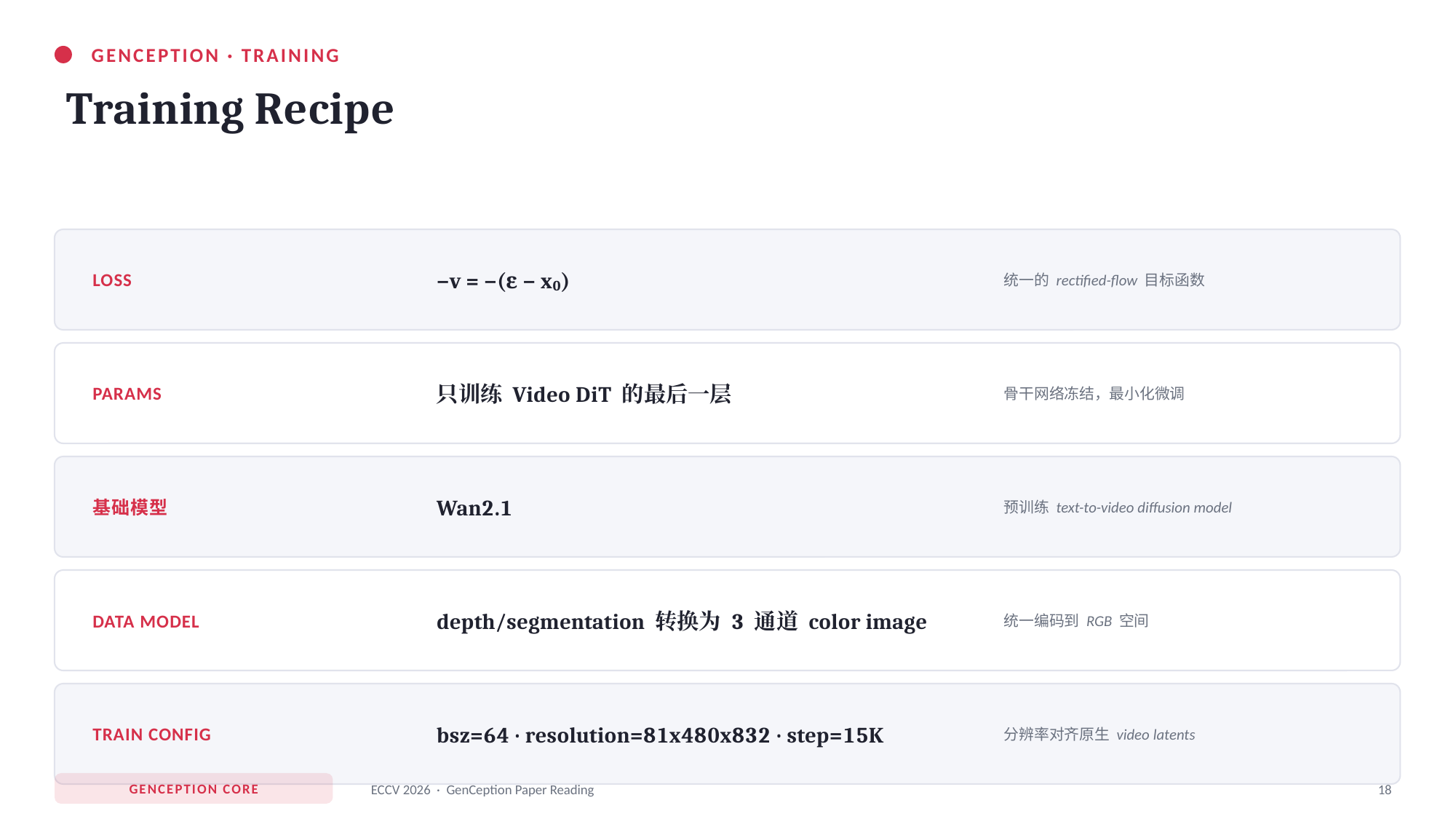

GENCEPTION · TRAINING

Training Recipe

LOSS
−v = −(ε − x₀)
统一的 rectified-flow 目标函数

PARAMS
只训练 Video DiT 的最后一层
骨干网络冻结，最小化微调

基础模型
Wan2.1
预训练 text-to-video diffusion model

DATA MODEL
depth/segmentation 转换为 3 通道 color image
统一编码到 RGB 空间

TRAIN CONFIG
bsz=64 · resolution=81x480x832 · step=15K
分辨率对齐原生 video latents

GENCEPTION CORE
ECCV 2026  ·  GenCeption Paper Reading
18